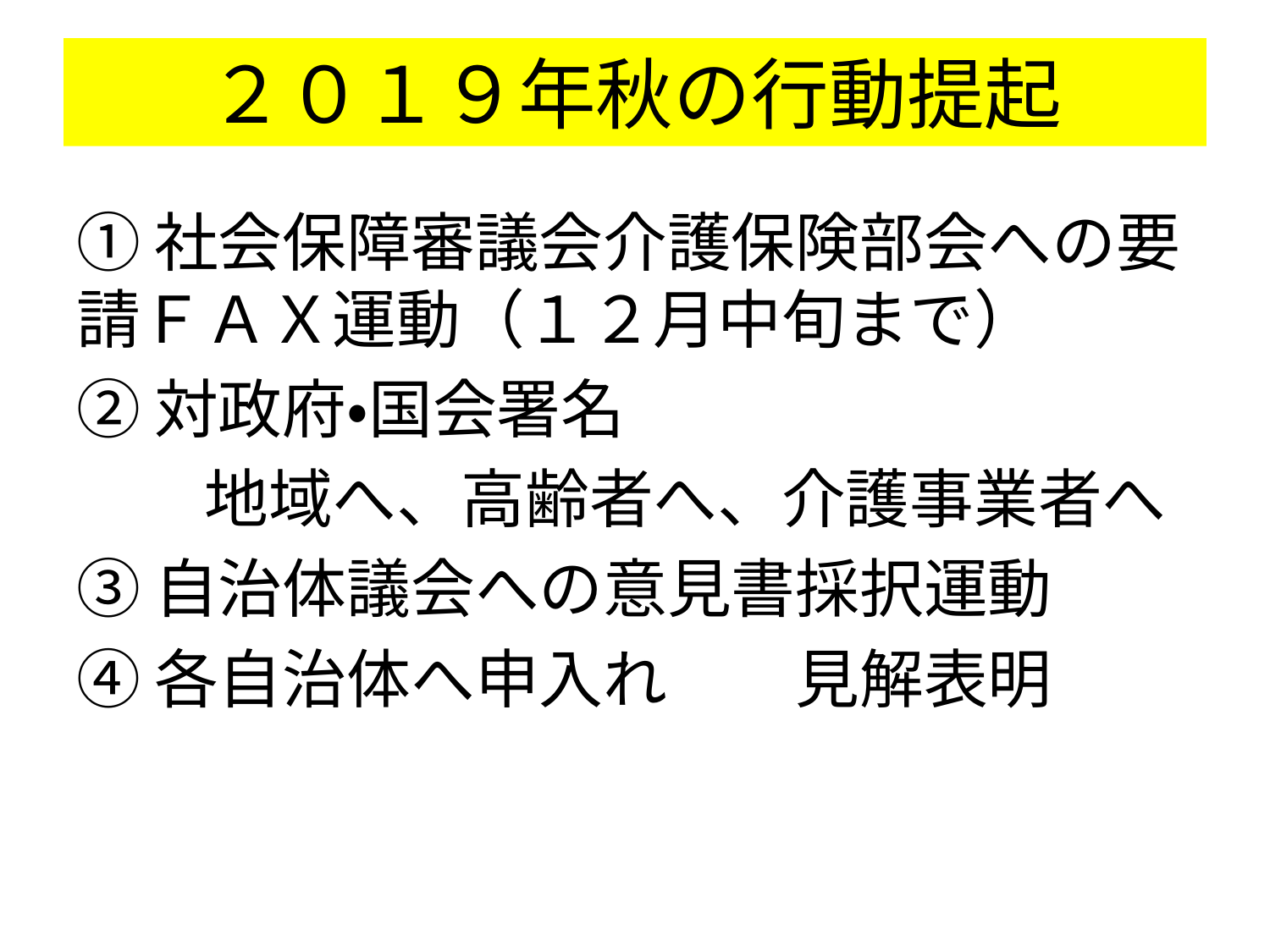

# ２０１９年秋の行動提起
①社会保障審議会介護保険部会への要請ＦＡＸ運動（１２月中旬まで）
②対政府・国会署名
　　地域へ、高齢者へ、介護事業者へ
③自治体議会への意見書採択運動
④各自治体へ申入れ　　見解表明